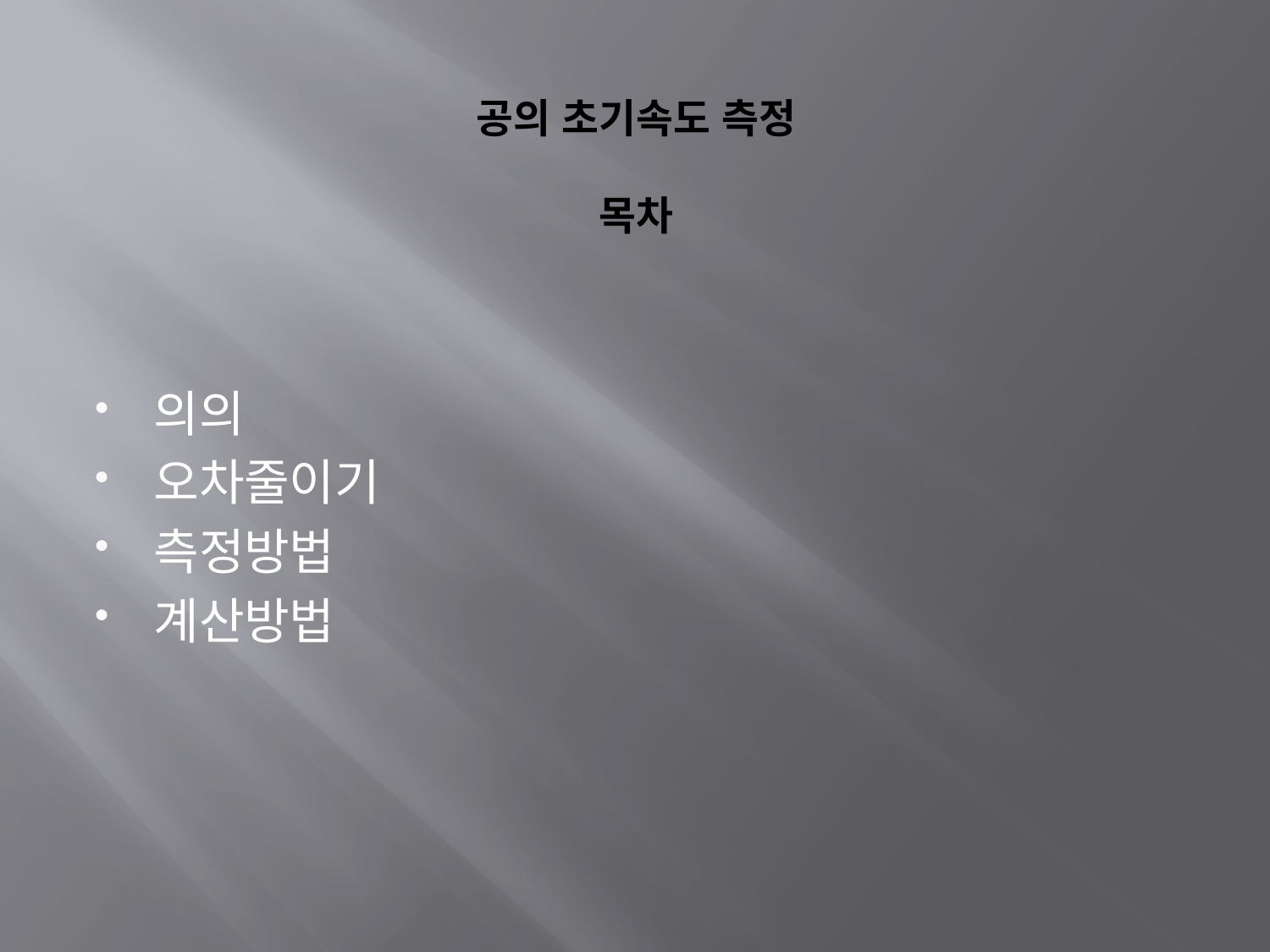

# 공의 초기속도 측정 목차
의의
오차줄이기
측정방법
계산방법